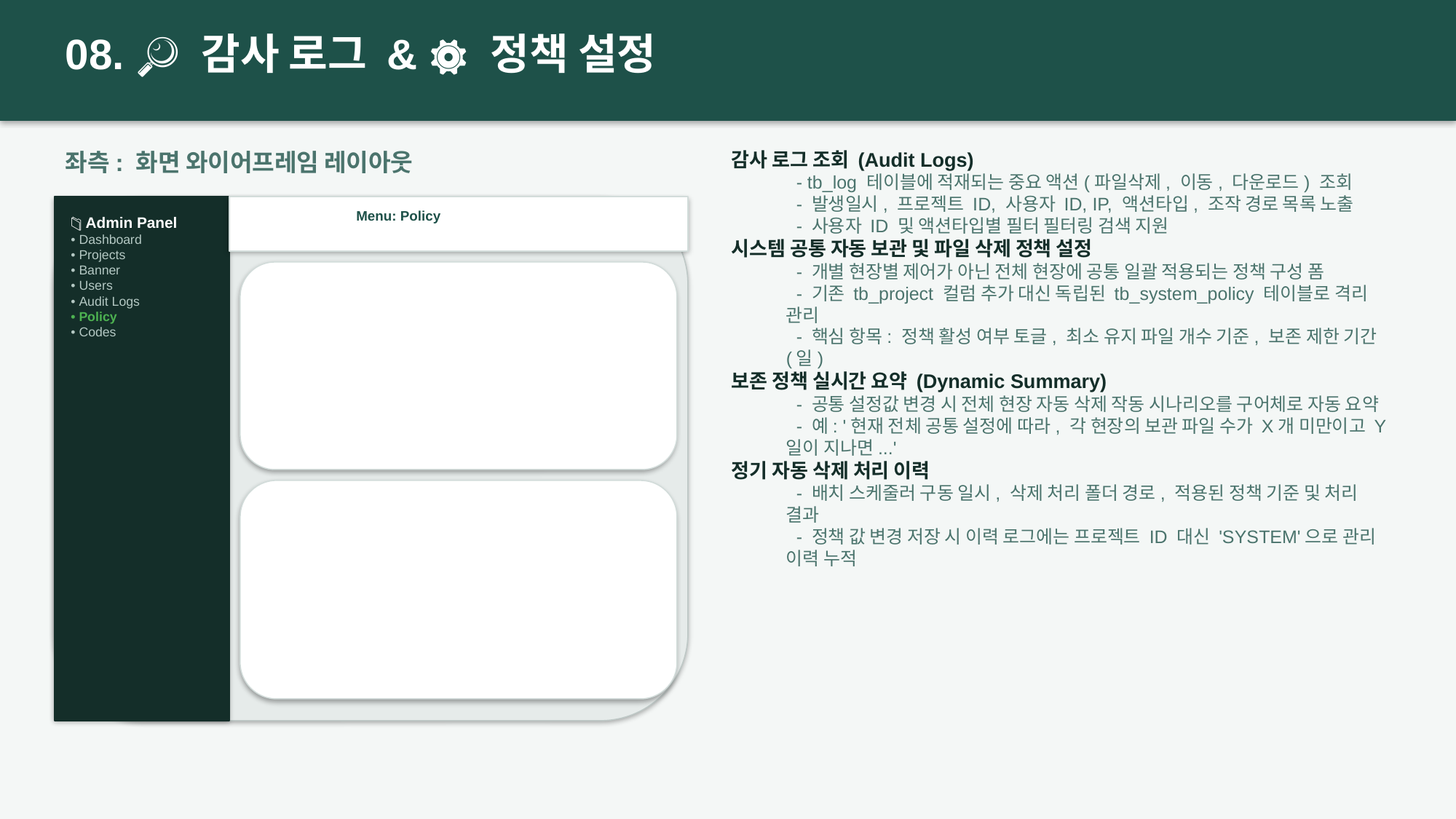

08. 🔎 감사 로그 & ⚙️ 정책 설정
좌측: 화면 와이어프레임 레이아웃
감사 로그 조회 (Audit Logs)
  - tb_log 테이블에 적재되는 중요 액션(파일삭제, 이동, 다운로드) 조회
  - 발생일시, 프로젝트 ID, 사용자 ID, IP, 액션타입, 조작 경로 목록 노출
  - 사용자 ID 및 액션타입별 필터 필터링 검색 지원
시스템 공통 자동 보관 및 파일 삭제 정책 설정
  - 개별 현장별 제어가 아닌 전체 현장에 공통 일괄 적용되는 정책 구성 폼
  - 기존 tb_project 컬럼 추가 대신 독립된 tb_system_policy 테이블로 격리 관리
  - 핵심 항목: 정책 활성 여부 토글, 최소 유지 파일 개수 기준, 보존 제한 기간(일)
보존 정책 실시간 요약 (Dynamic Summary)
  - 공통 설정값 변경 시 전체 현장 자동 삭제 작동 시나리오를 구어체로 자동 요약
  - 예: '현재 전체 공통 설정에 따라, 각 현장의 보관 파일 수가 X개 미만이고 Y일이 지나면...'
정기 자동 삭제 처리 이력
  - 배치 스케줄러 구동 일시, 삭제 처리 폴더 경로, 적용된 정책 기준 및 처리 결과
  - 정책 값 변경 저장 시 이력 로그에는 프로젝트 ID 대신 'SYSTEM'으로 관리 이력 누적

Menu: Policy
📁 Admin Panel
• Dashboard
• Projects
• Banner
• Users
• Audit Logs
• Policy
• Codes